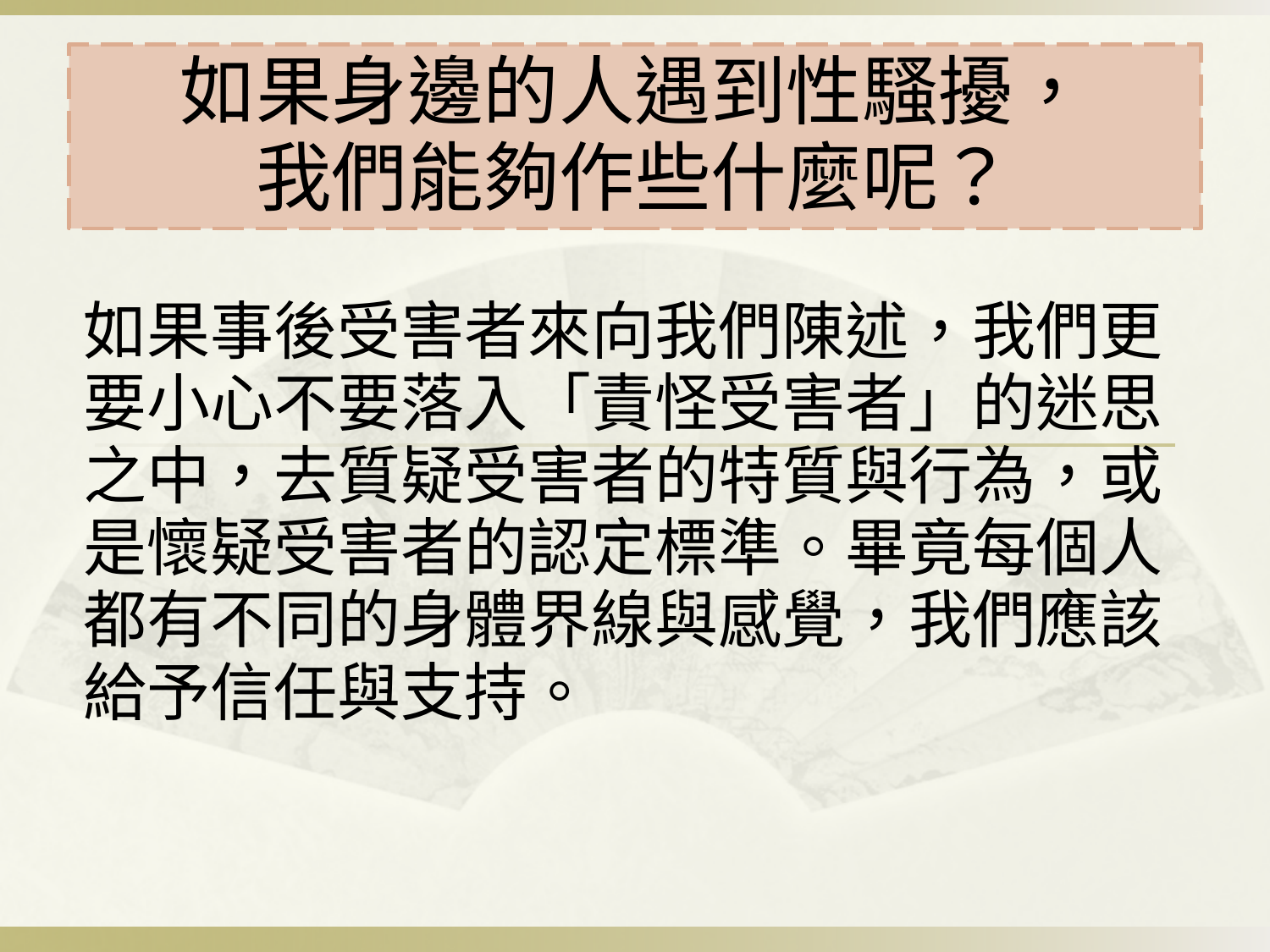

# 如果身邊的人遇到性騷擾， 我們能夠作些什麼呢？

如果事後受害者來向我們陳述，我們更要小心不要落入「責怪受害者」的迷思之中，去質疑受害者的特質與行為，或是懷疑受害者的認定標準。畢竟每個人都有不同的身體界線與感覺，我們應該給予信任與支持。